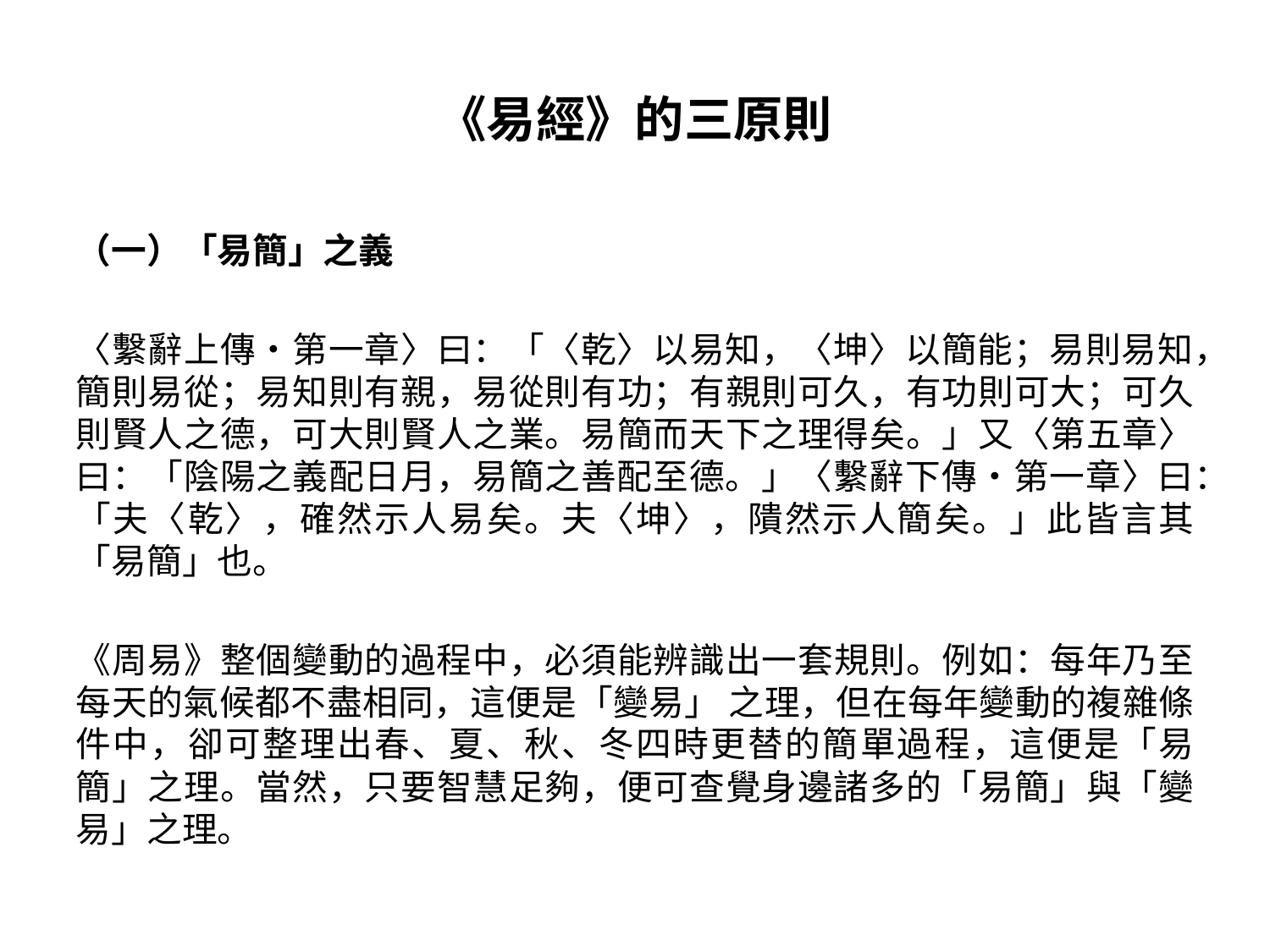

# 《易經》的三原則
（一）「易簡」之義

〈繫辭上傳‧第一章〉曰：「〈乾〉以易知，〈坤〉以簡能；易則易知，簡則易從；易知則有親，易從則有功；有親則可久，有功則可大；可久則賢人之德，可大則賢人之業。易簡而天下之理得矣。」又〈第五章〉曰：「陰陽之義配日月，易簡之善配至德。」〈繫辭下傳‧第一章〉曰：「夫〈乾〉，確然示人易矣。夫〈坤〉，隤然示人簡矣。」此皆言其「易簡」也。

《周易》整個變動的過程中，必須能辨識出一套規則。例如：每年乃至每天的氣候都不盡相同，這便是「變易」 之理，但在每年變動的複雜條件中，卻可整理出春、夏、秋、冬四時更替的簡單過程，這便是「易簡」之理。當然，只要智慧足夠，便可查覺身邊諸多的「易簡」與「變易」之理。